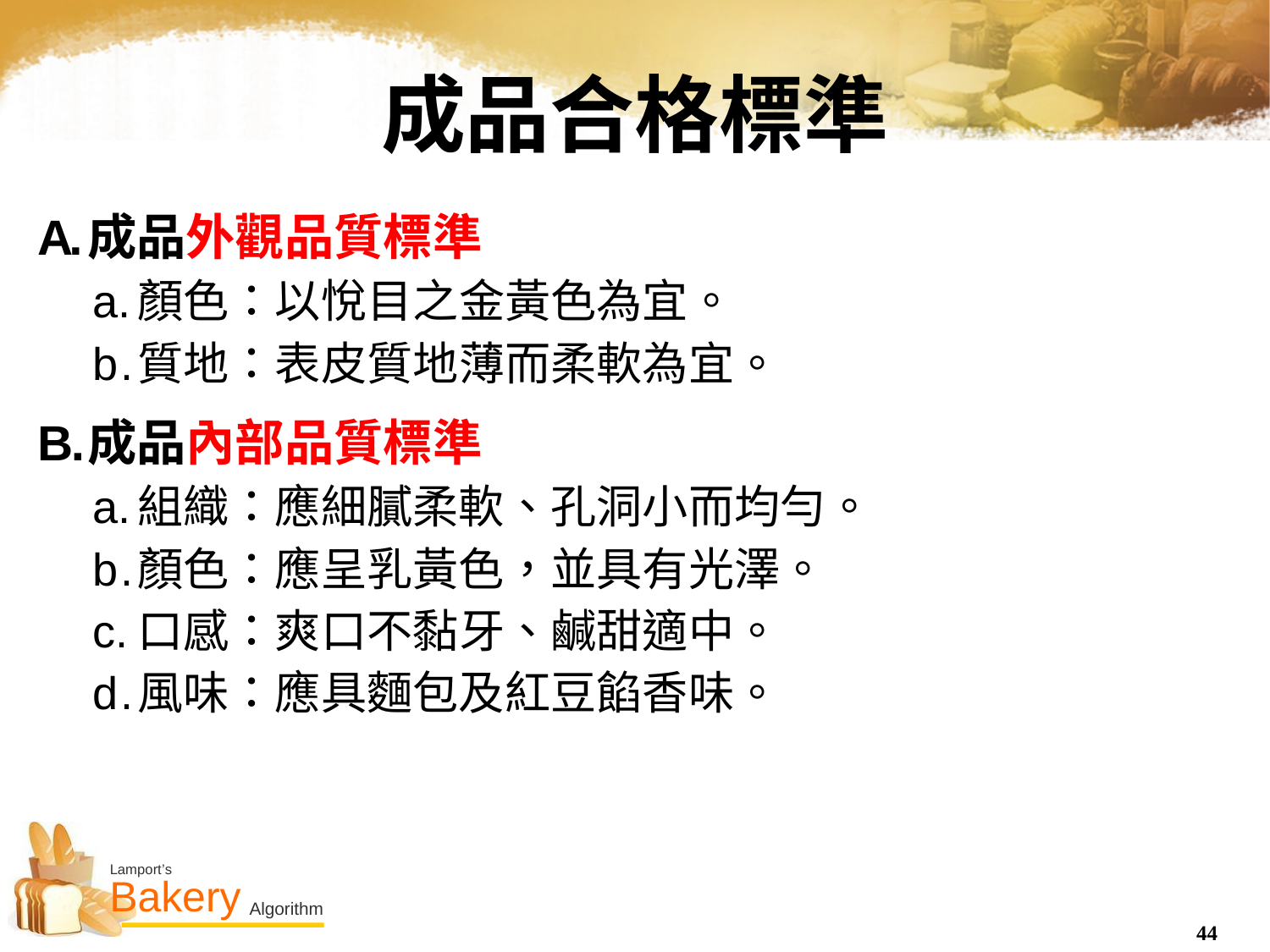

成品合格標準
成品外觀品質標準
顏色：以悅目之金黃色為宜。
質地：表皮質地薄而柔軟為宜。

成品內部品質標準
組織：應細膩柔軟、孔洞小而均勻。
顏色：應呈乳黃色，並具有光澤。
口感：爽口不黏牙、鹹甜適中。
風味：應具麵包及紅豆餡香味。